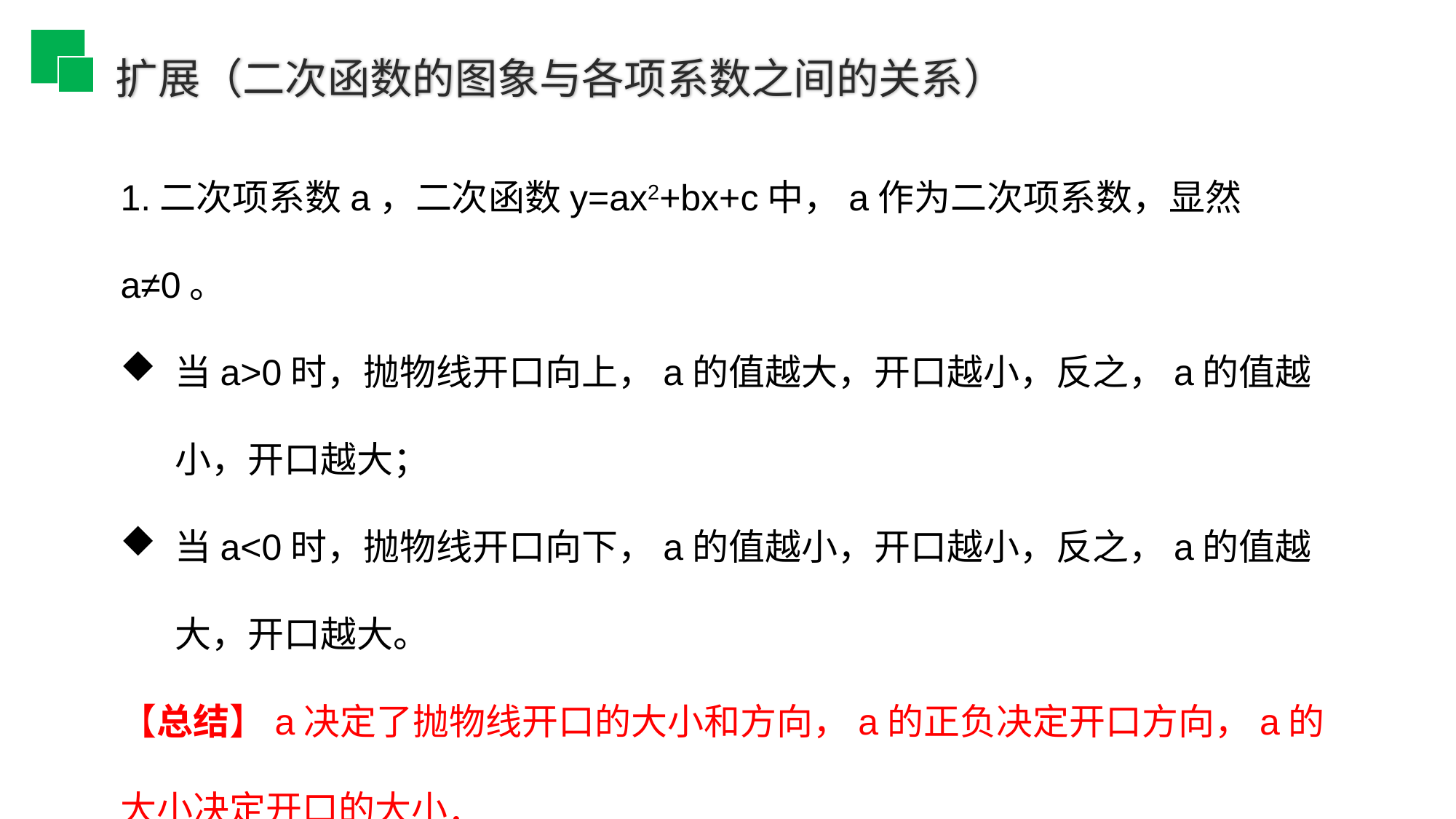

扩展（二次函数的图象与各项系数之间的关系）
1.二次项系数a，二次函数y=ax2+bx+c中，a作为二次项系数，显然a≠0。
当a>0时，抛物线开口向上，a的值越大，开口越小，反之，a的值越小，开口越大；
当a<0时，抛物线开口向下，a的值越小，开口越小，反之，a的值越大，开口越大。
【总结】a决定了抛物线开口的大小和方向，a的正负决定开口方向，a的大小决定开口的大小．